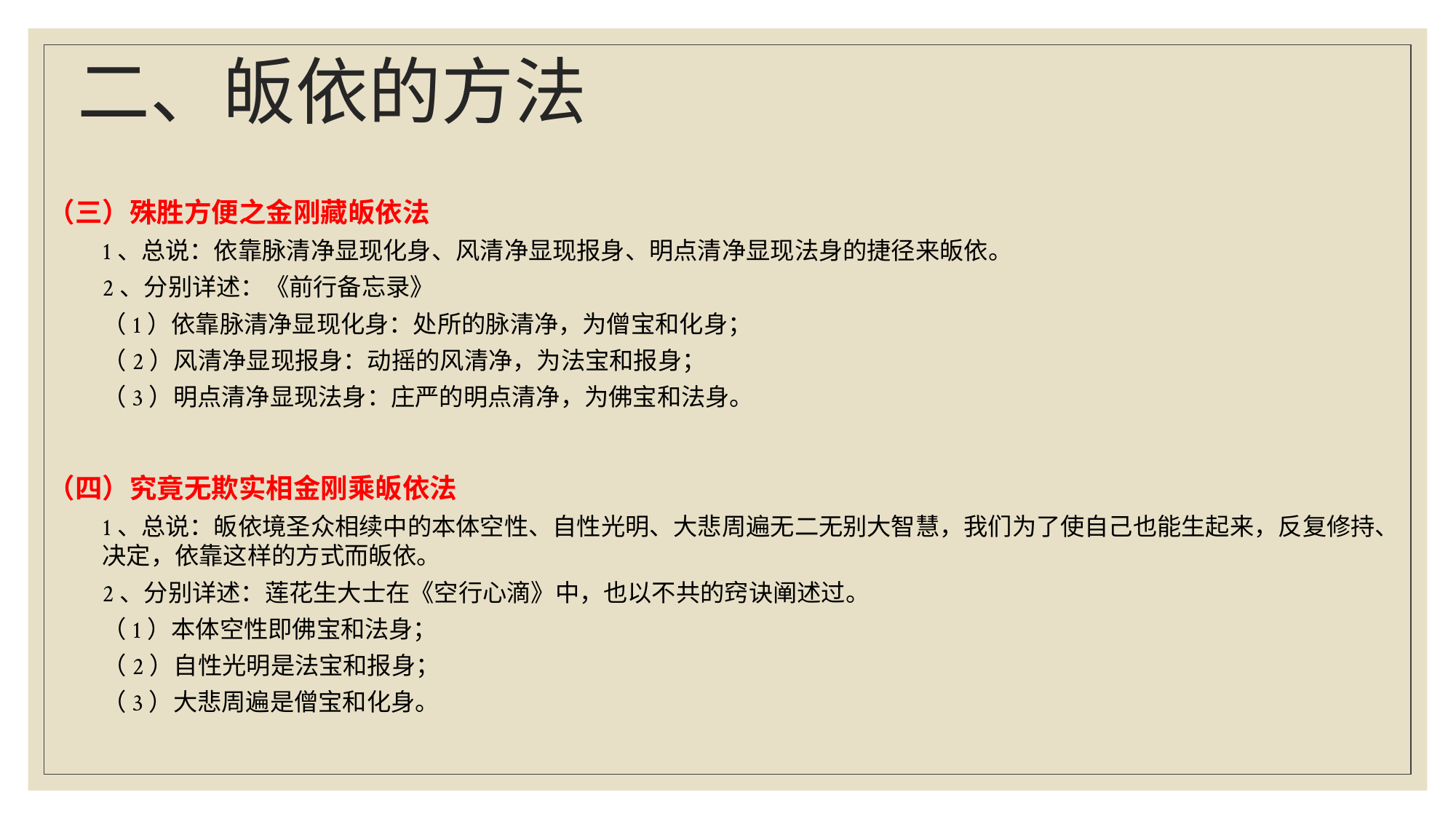

# 二、皈依的方法
（三）殊胜方便之金刚藏皈依法
1、总说：依靠脉清净显现化身、风清净显现报身、明点清净显现法身的捷径来皈依。
2、分别详述：《前行备忘录》
（1）依靠脉清净显现化身：处所的脉清净，为僧宝和化身；
（2）风清净显现报身：动摇的风清净，为法宝和报身；
（3）明点清净显现法身：庄严的明点清净，为佛宝和法身。

（四）究竟无欺实相金刚乘皈依法
1、总说：皈依境圣众相续中的本体空性、自性光明、大悲周遍无二无别大智慧，我们为了使自己也能生起来，反复修持、决定，依靠这样的方式而皈依。
2、分别详述：莲花生大士在《空行心滴》中，也以不共的窍诀阐述过。
（1）本体空性即佛宝和法身；
（2）自性光明是法宝和报身；
（3）大悲周遍是僧宝和化身。